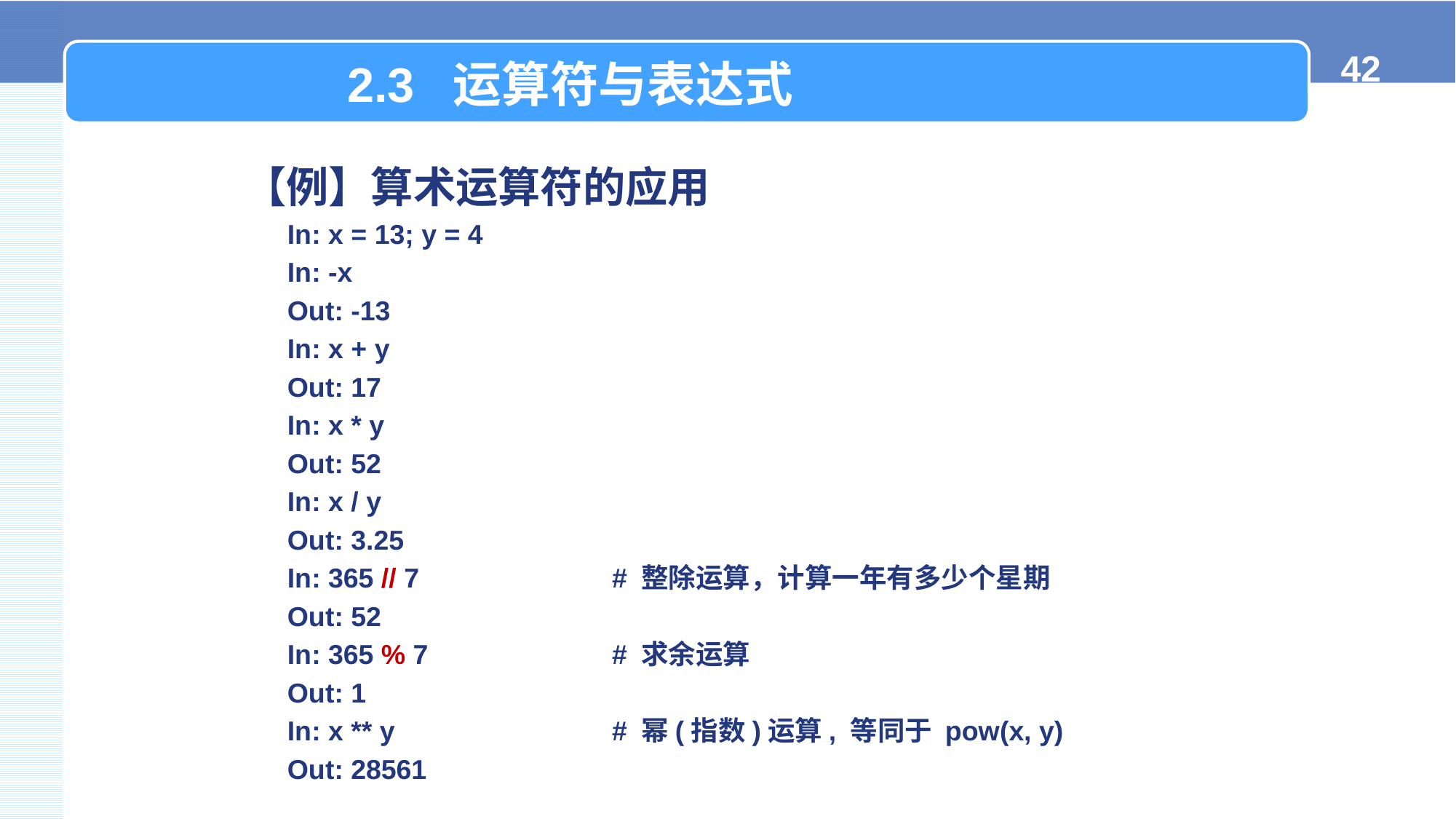

2.3  运算符与表达式
【例】算术运算符的应用
In: x = 13; y = 4
In: -x
Out: -13
In: x + y
Out: 17
In: x * y
Out: 52
In: x / y
Out: 3.25
In: 365 // 7		# 整除运算，计算一年有多少个星期
Out: 52
In: 365 % 7		# 求余运算
Out: 1
In: x ** y		# 幂(指数)运算, 等同于 pow(x, y)
Out: 28561